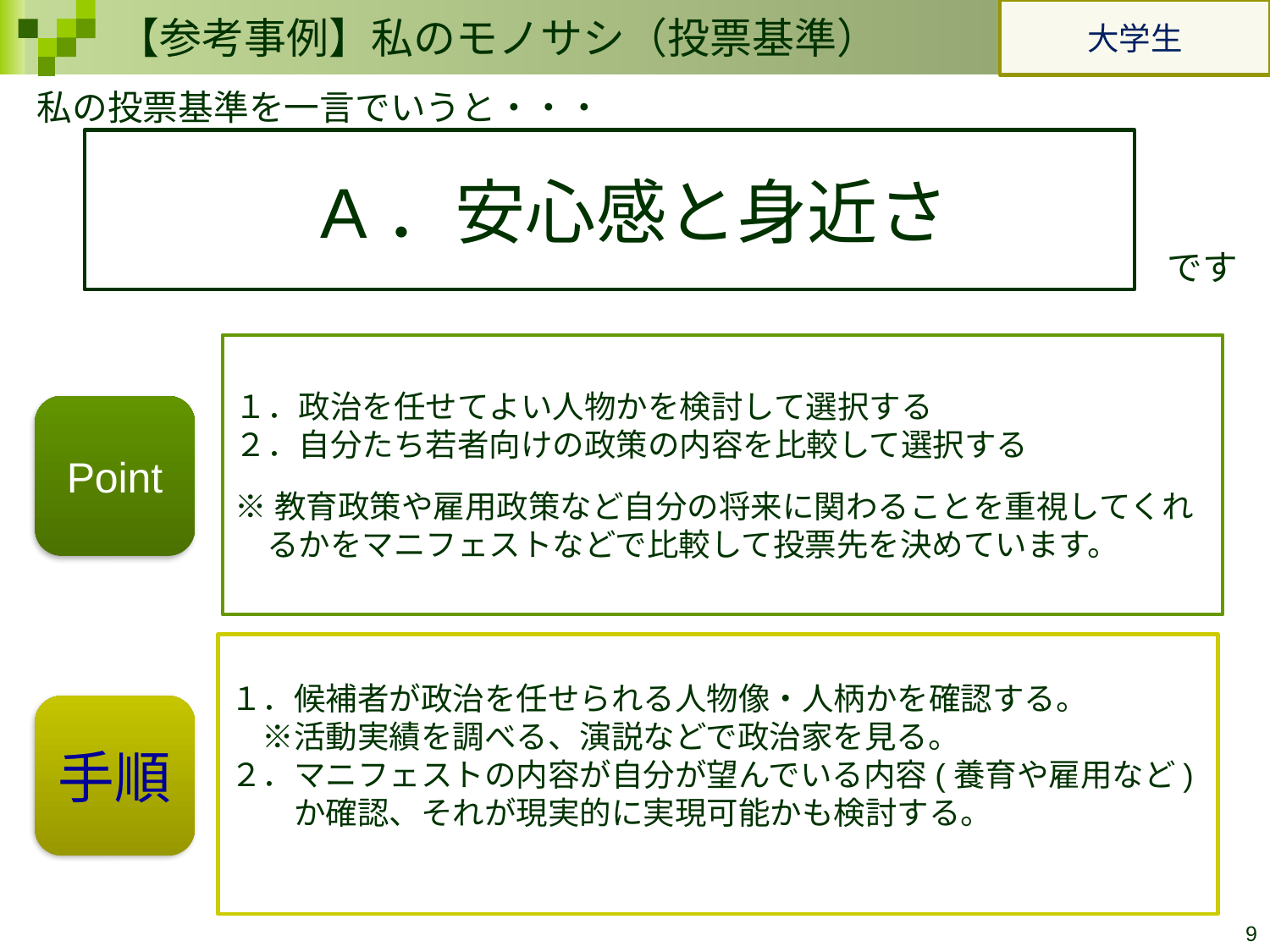

大学生
【参考事例】私のモノサシ（投票基準）
私の投票基準を一言でいうと・・・
A．安心感と身近さ
です
１．政治を任せてよい人物かを検討して選択する
２．自分たち若者向けの政策の内容を比較して選択する

※教育政策や雇用政策など自分の将来に関わることを重視してくれ
　るかをマニフェストなどで比較して投票先を決めています。
Point

１．候補者が政治を任せられる人物像・人柄かを確認する。
　※活動実績を調べる、演説などで政治家を見る。
２．マニフェストの内容が自分が望んでいる内容(養育や雇用など)
　　か確認、それが現実的に実現可能かも検討する。

手順
9